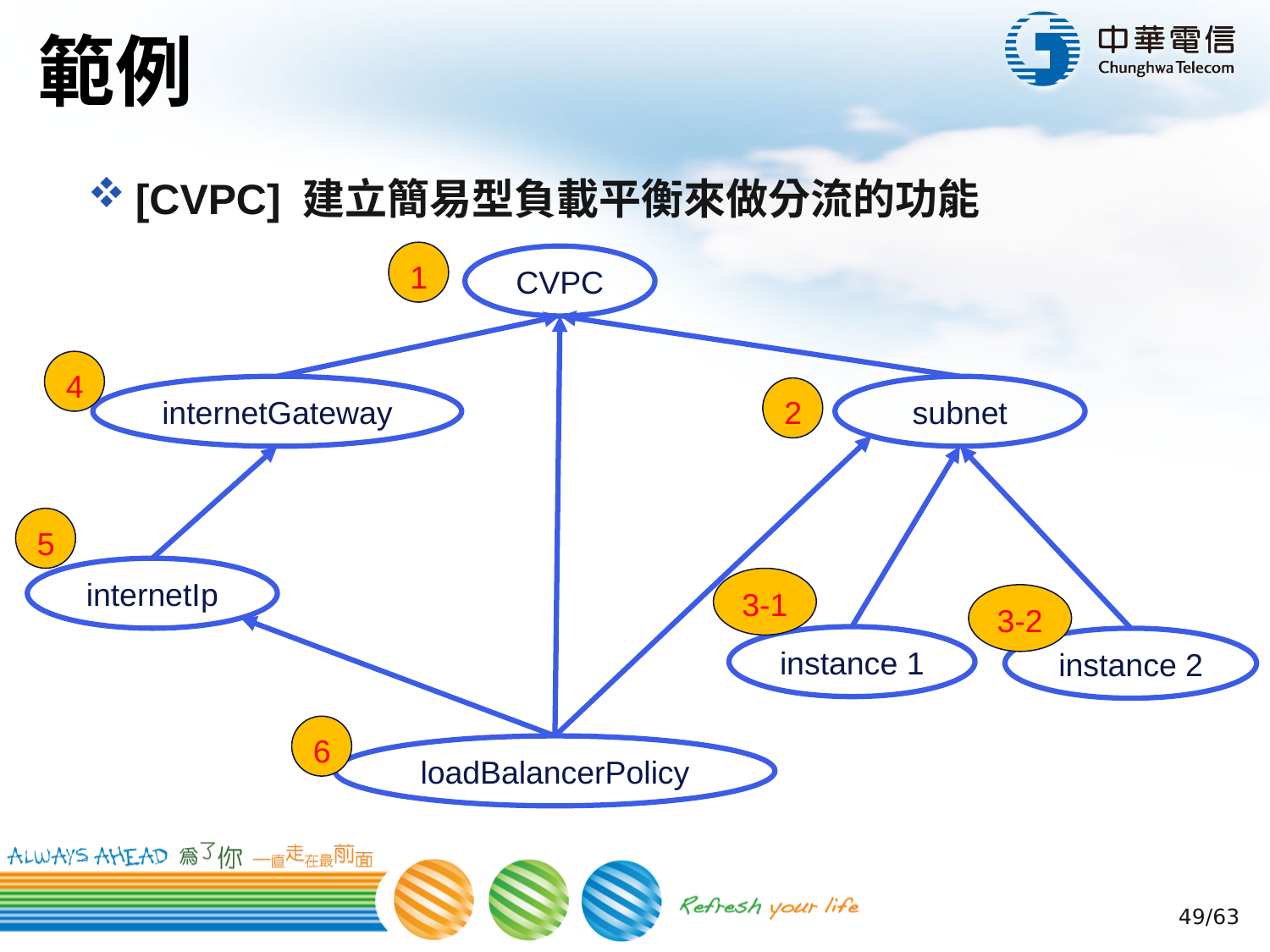

# 範例
[CVPC] 建立簡易型負載平衡來做分流的功能
1
CVPC
4
internetGateway
subnet
2
5
internetIp
3-1
3-2
instance 1
instance 2
6
loadBalancerPolicy